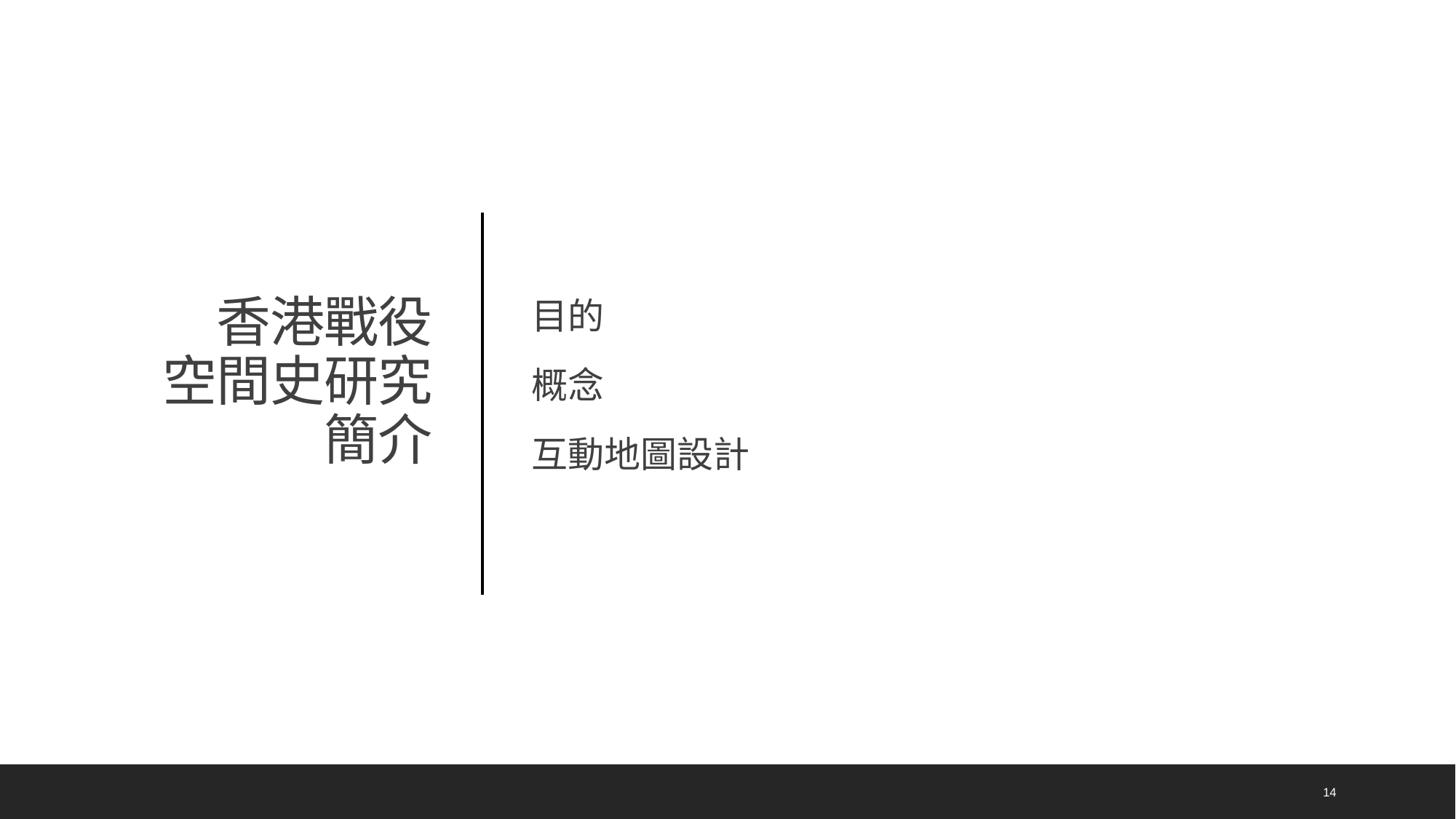

目的
概念
互動地圖設計
# 香港戰役 空間史研究 簡介

14